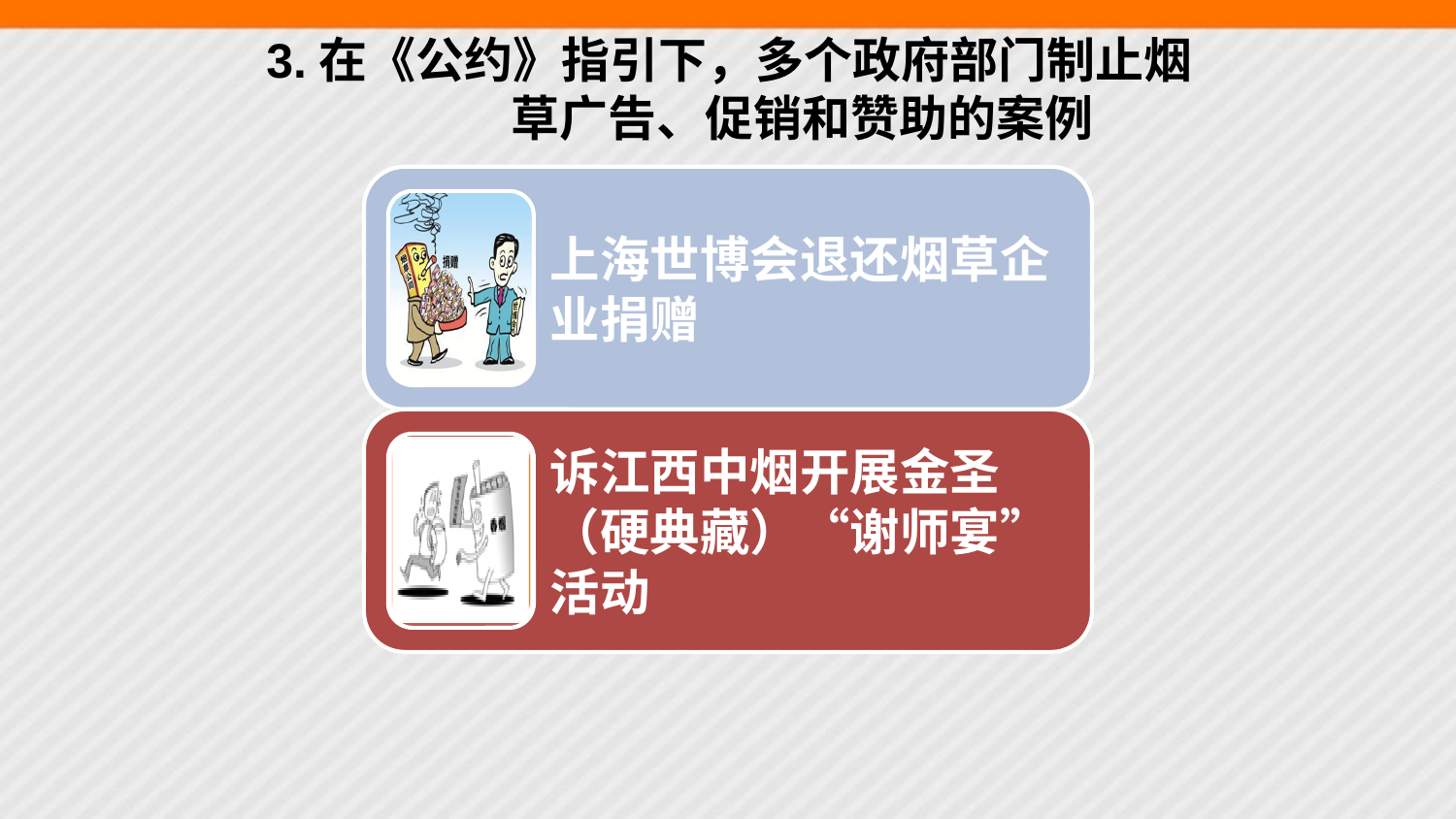

# 3.在《公约》指引下，多个政府部门制止烟草广告、促销和赞助的案例
上海世博会退还烟草企业捐赠
诉江西中烟开展金圣（硬典藏）“谢师宴”活动